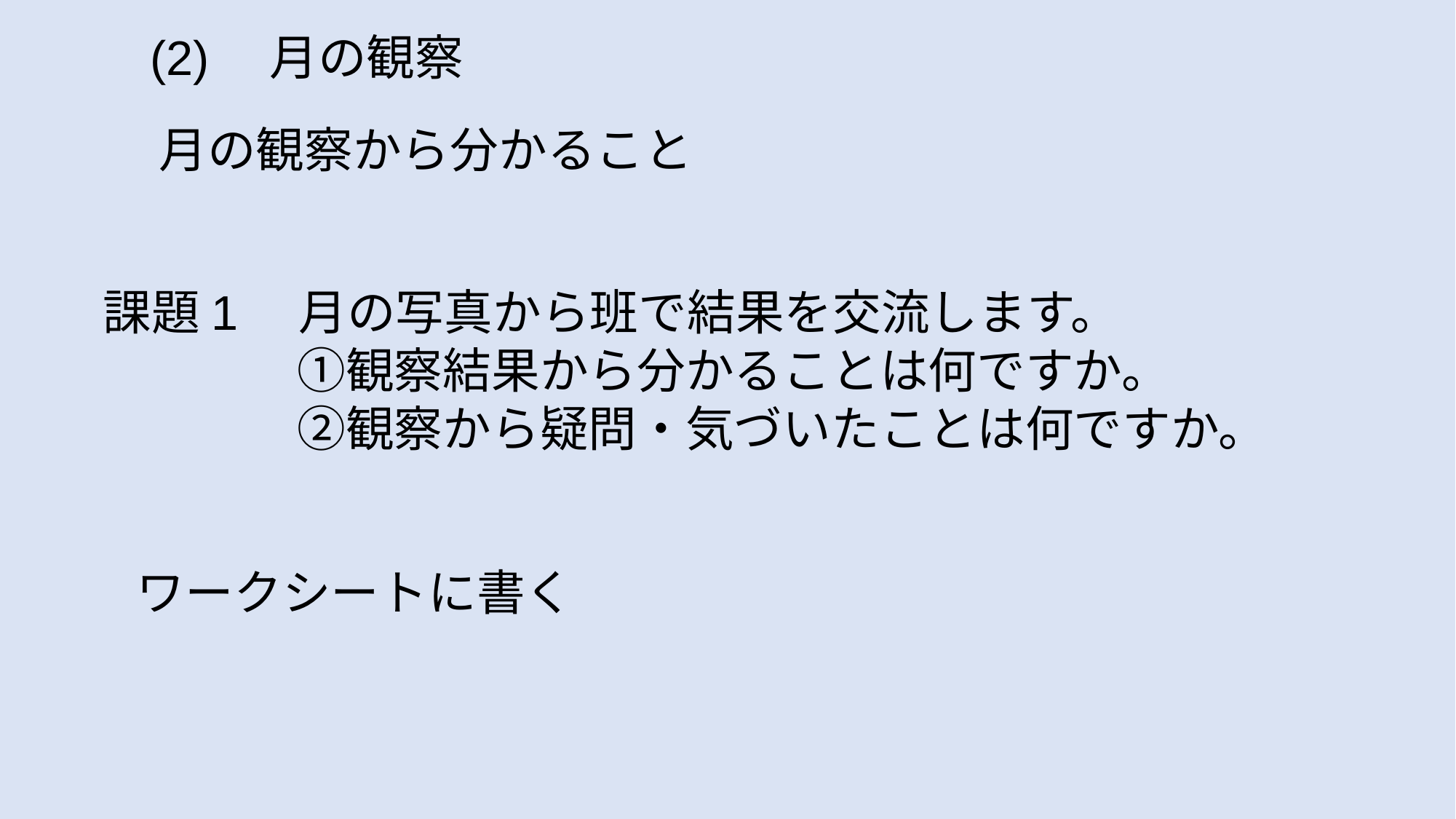

(2)　月の観察
月の観察から分かること
課題1　月の写真から班で結果を交流します。
　　　　①観察結果から分かることは何ですか。
　　　　②観察から疑問・気づいたことは何ですか。
ワークシートに書く